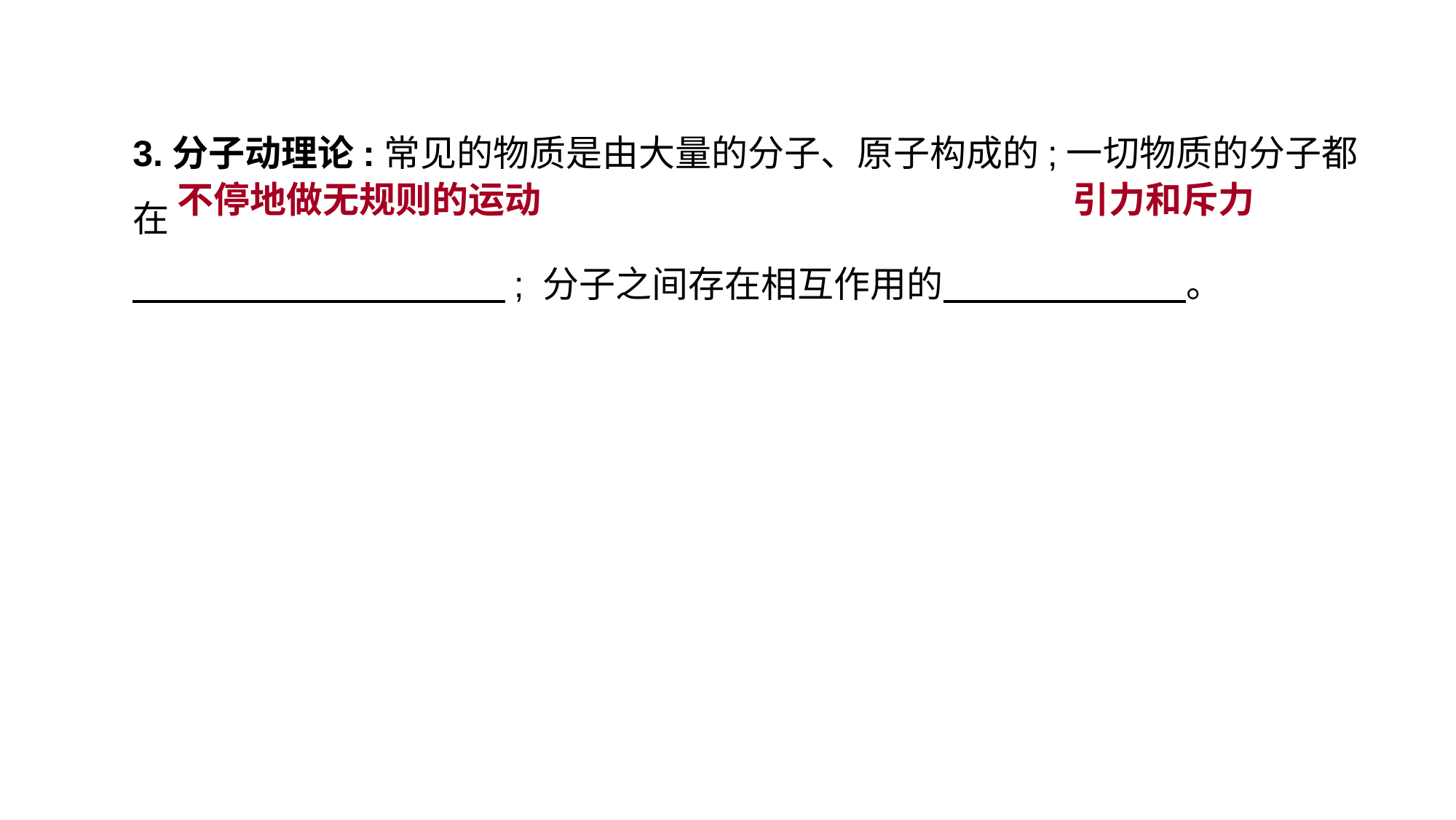

3.分子动理论:常见的物质是由大量的分子、原子构成的;一切物质的分子都在
　                                         ; 分子之间存在相互作用的　　   　　　　。

不停地做无规则的运动
引力和斥力